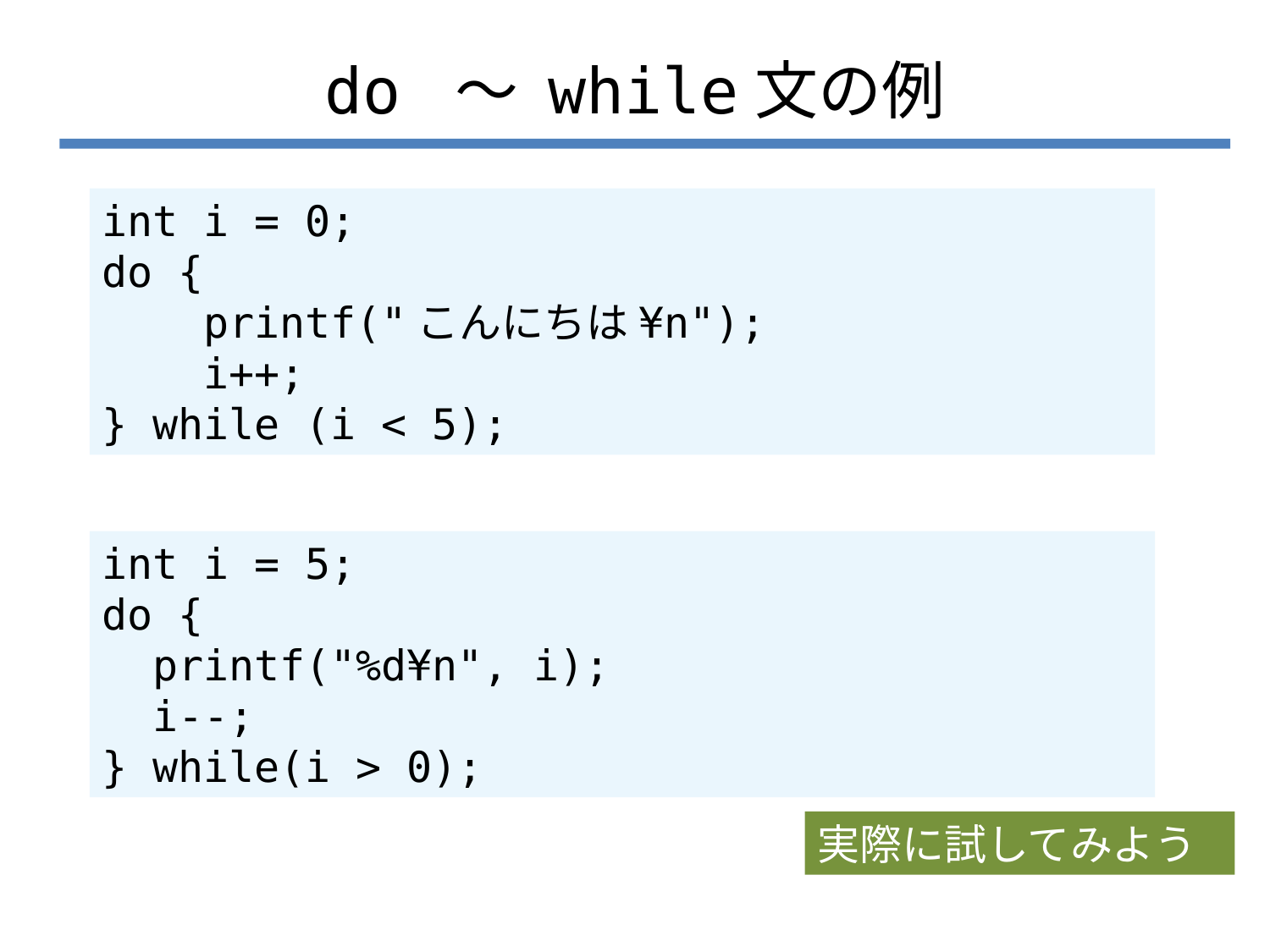

# do ～ while文の例
int i = 0;
do {
    printf("こんにちは¥n");
    i++;
} while (i < 5);
int i = 5;
do {
  printf("%d¥n", i);
  i--;
} while(i > 0);
実際に試してみよう